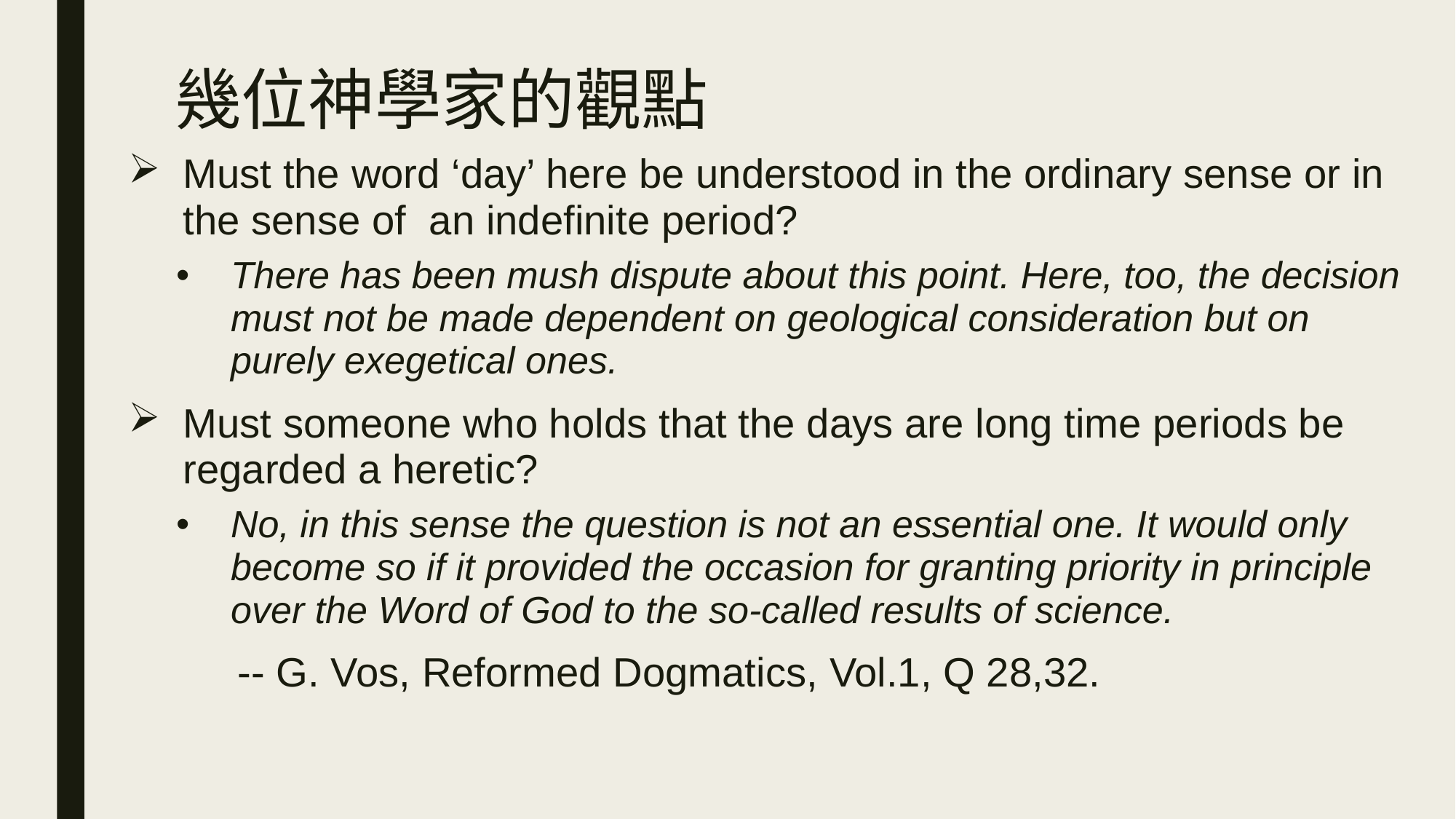

# 幾位神學家的觀點
Must the word ‘day’ here be understood in the ordinary sense or in the sense of  an indefinite period?
There has been mush dispute about this point. Here, too, the decision must not be made dependent on geological consideration but on purely exegetical ones.
Must someone who holds that the days are long time periods be regarded a heretic?
No, in this sense the question is not an essential one. It would only become so if it provided the occasion for granting priority in principle over the Word of God to the so-called results of science.
	-- G. Vos, Reformed Dogmatics, Vol.1, Q 28,32.